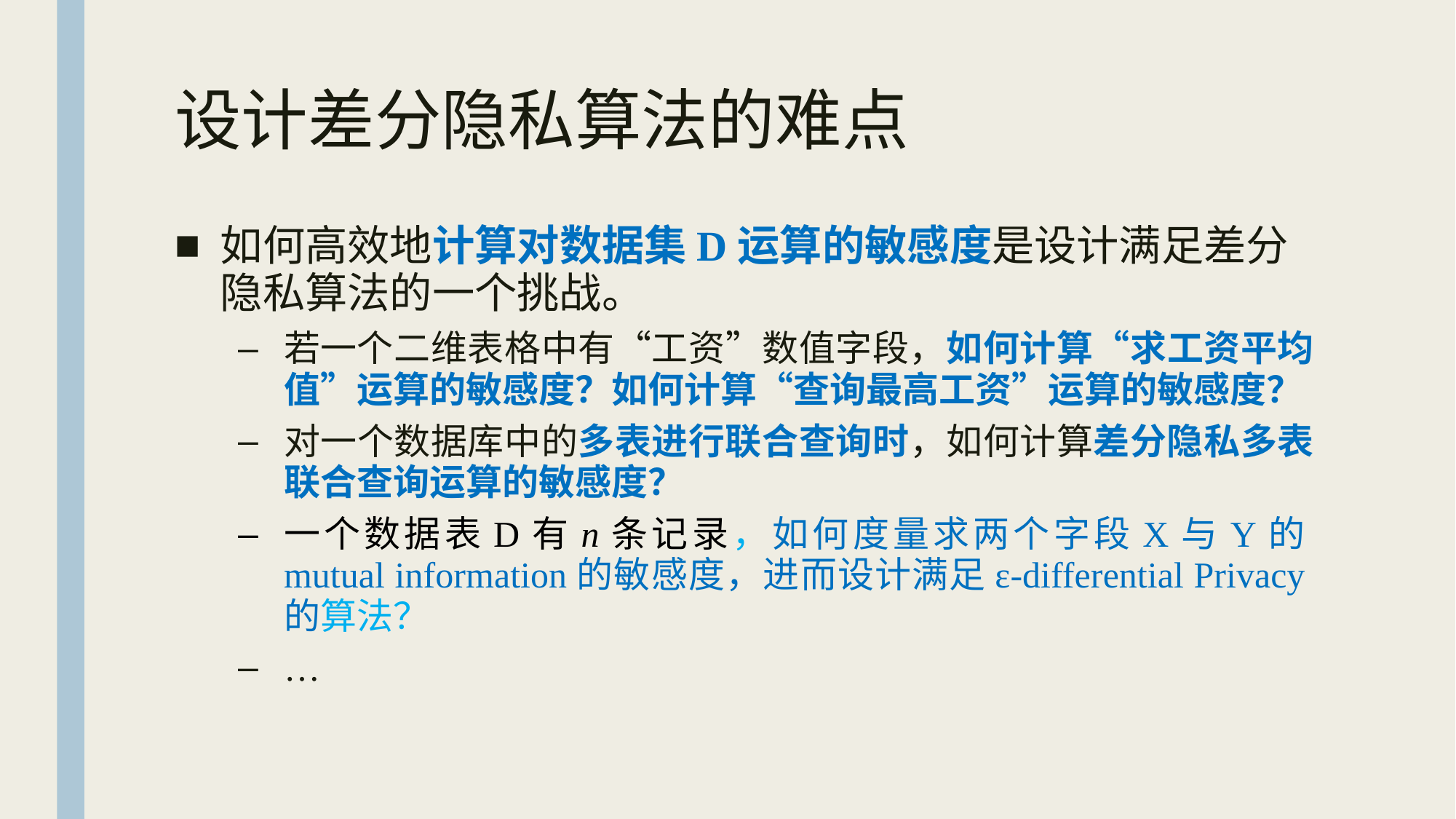

# 设计差分隐私算法的难点
如何高效地计算对数据集D运算的敏感度是设计满足差分隐私算法的一个挑战。
若一个二维表格中有“工资”数值字段，如何计算“求工资平均值”运算的敏感度？如何计算“查询最高工资”运算的敏感度？
对一个数据库中的多表进行联合查询时，如何计算差分隐私多表联合查询运算的敏感度？
一个数据表D有n条记录，如何度量求两个字段X与Y的mutual information的敏感度，进而设计满足ε-differential Privacy的算法？
…